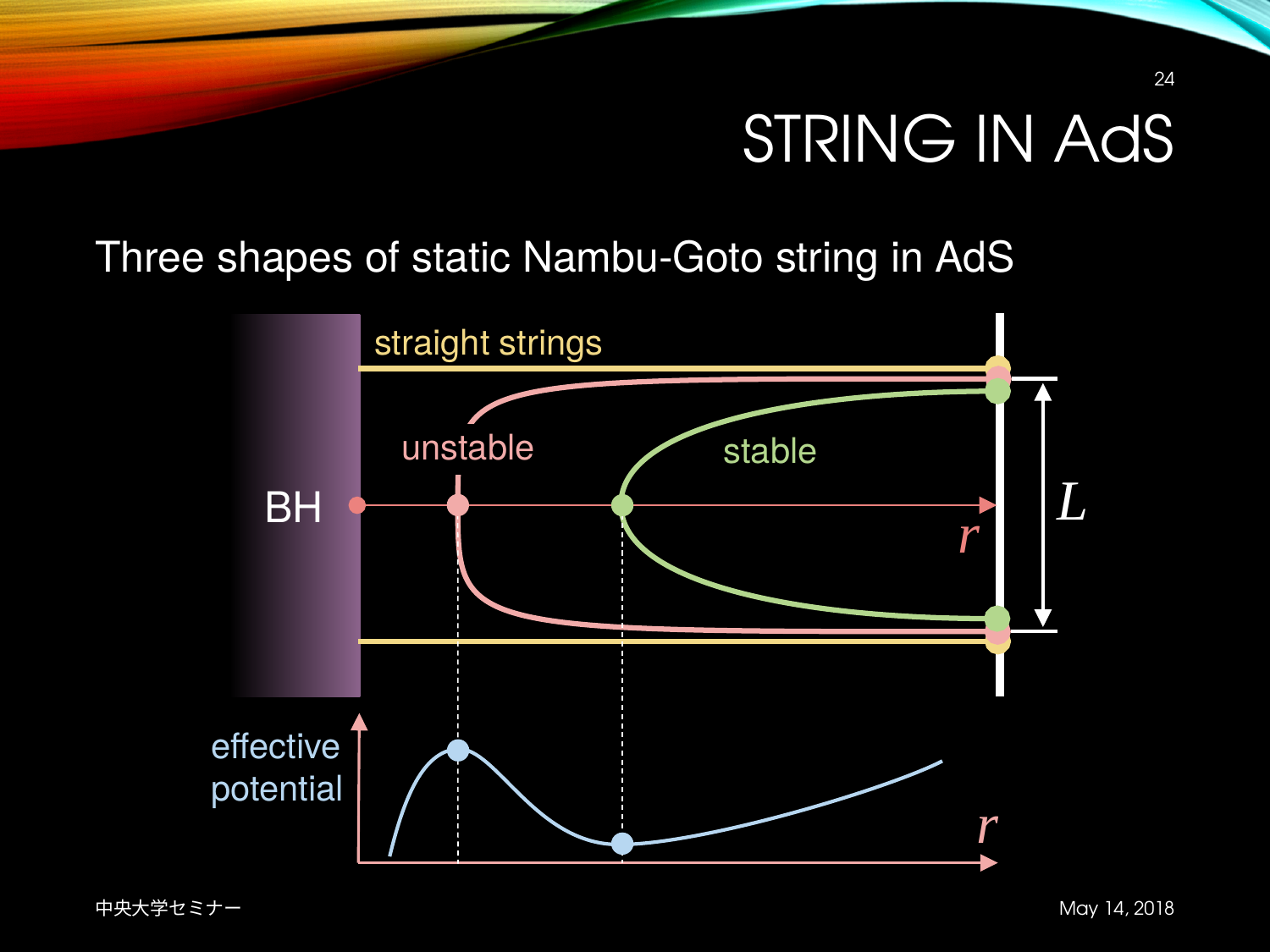

STRING IN AdS
24
Three shapes of static Nambu-Goto string in AdS
straight strings

unstable
stable

L
BH
r

effective potential

r

中央大学セミナー
May 14, 2018